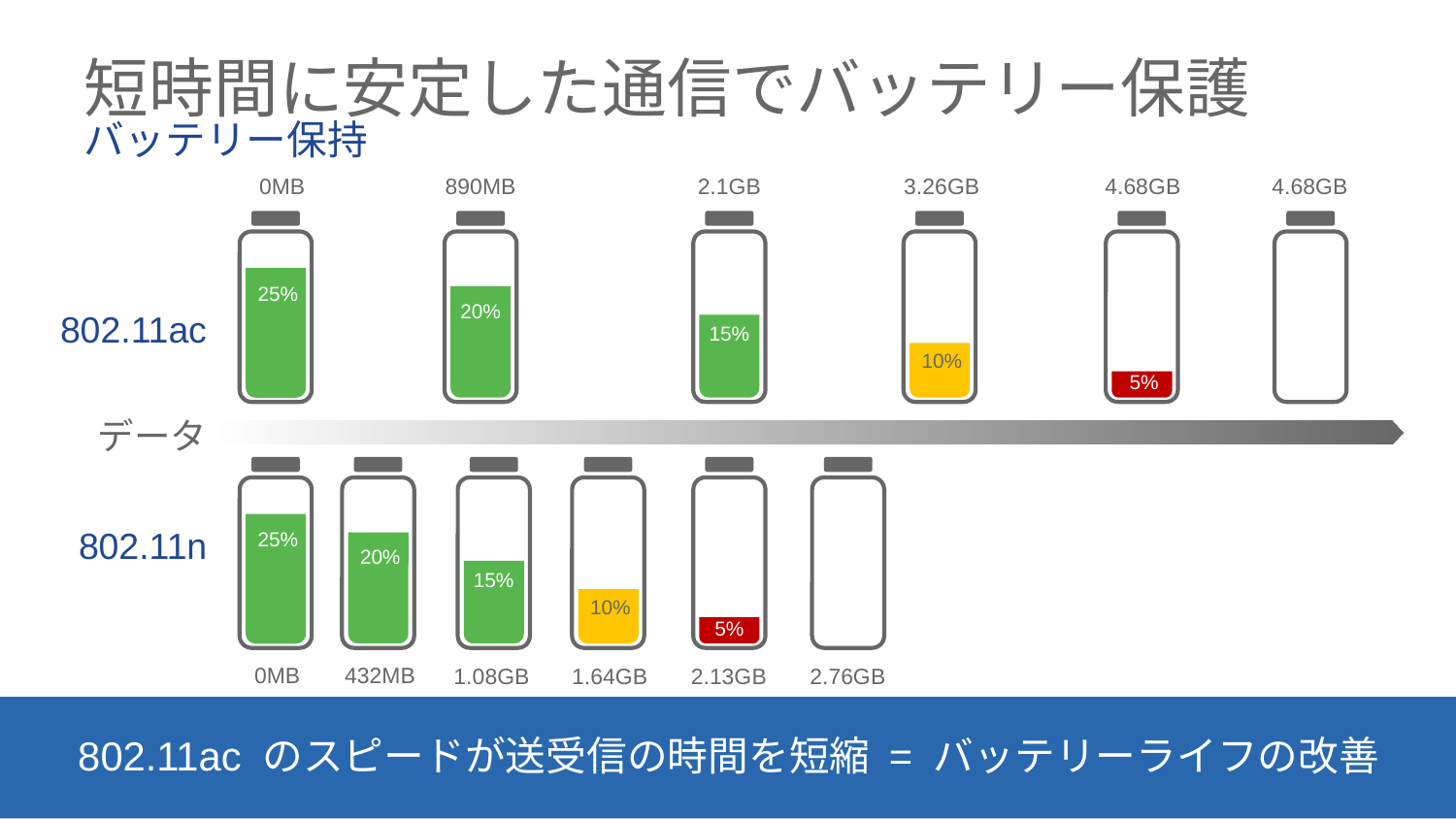

# 短時間に安定した通信でバッテリー保護 バッテリー保持
0MB
890MB
2.1GB
3.26GB
4.68GB
4.68GB

25%

20%
802.11ac

15%
10%

5%

データ

802.11n
25%

20%

15%
10%

5%

432MB
0MB
1.08GB
1.64GB
2.13GB
2.76GB
802.11ac のスピードが送受信の時間を短縮 = バッテリーライフの改善